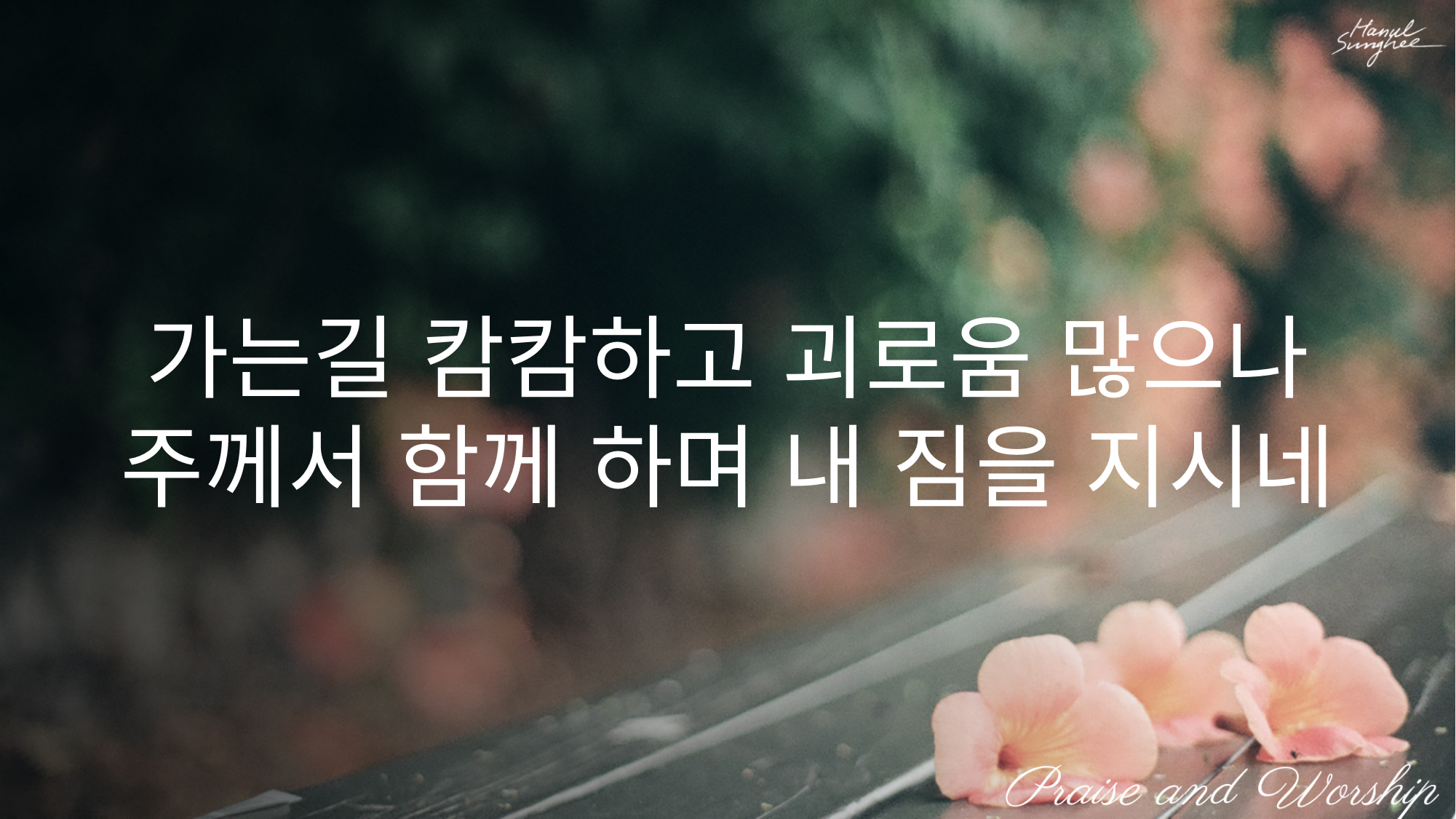

가는길 캄캄하고 괴로움 많으나
주께서 함께 하며 내 짐을 지시네